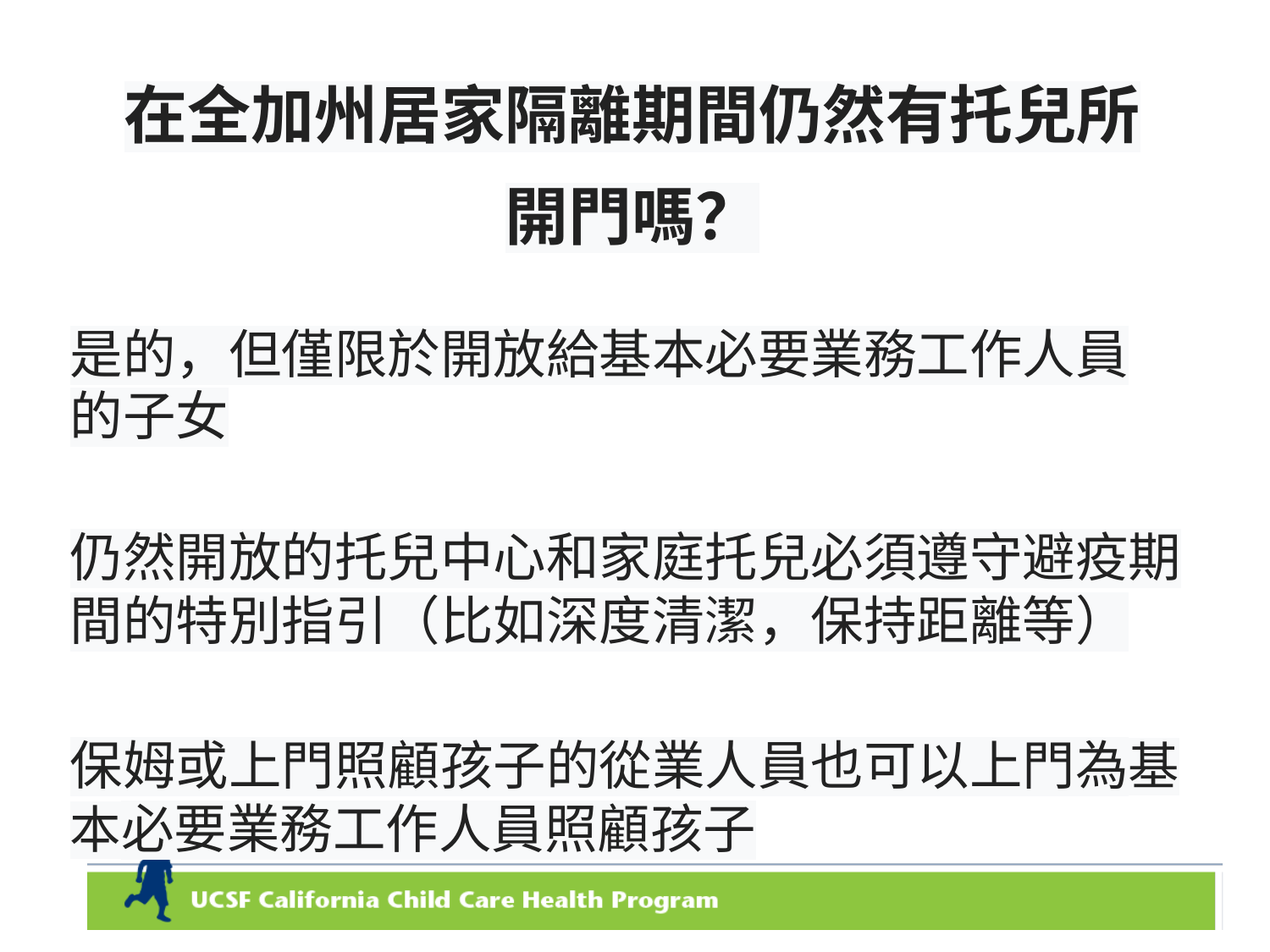

# 在全加州居家隔離期間仍然有托兒所開門嗎？

是的，但僅限於開放給基本必要業務工作人員
的子女

仍然開放的托兒中心和家庭托兒必須遵守避疫期間的特別指引（比如深度清潔，保持距離等）

保姆或上門照顧孩子的從業人員也可以上門為基本必要業務工作人員照顧孩子